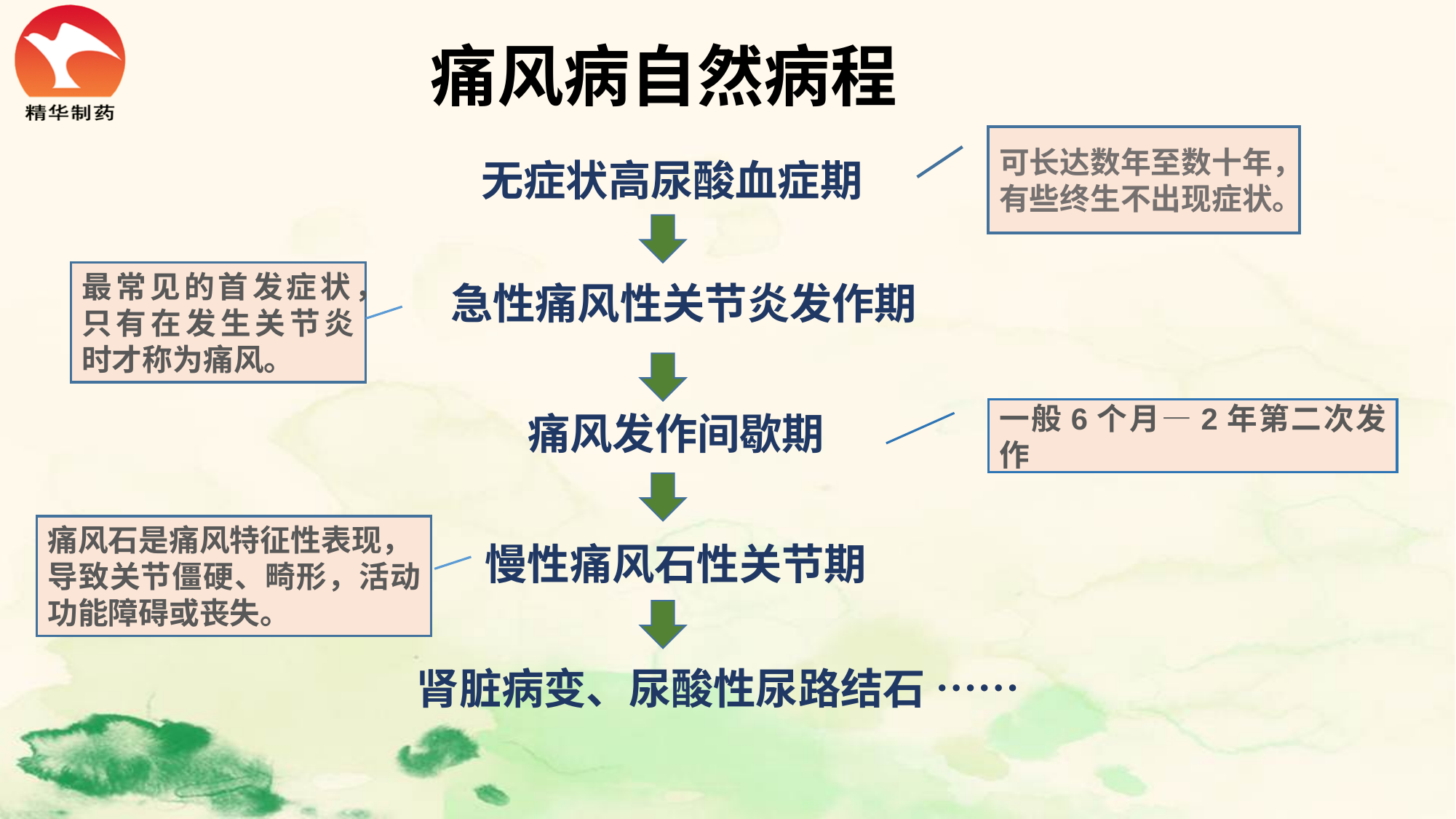

# 痛风病自然病程
可长达数年至数十年，有些终生不出现症状。
无症状高尿酸血症期

最常见的首发症状，只有在发生关节炎时才称为痛风。
急性痛风性关节炎发作期

一般6个月—2年第二次发作
痛风发作间歇期

痛风石是痛风特征性表现，
导致关节僵硬、畸形，活动功能障碍或丧失。
慢性痛风石性关节期

肾脏病变、尿酸性尿路结石 ……